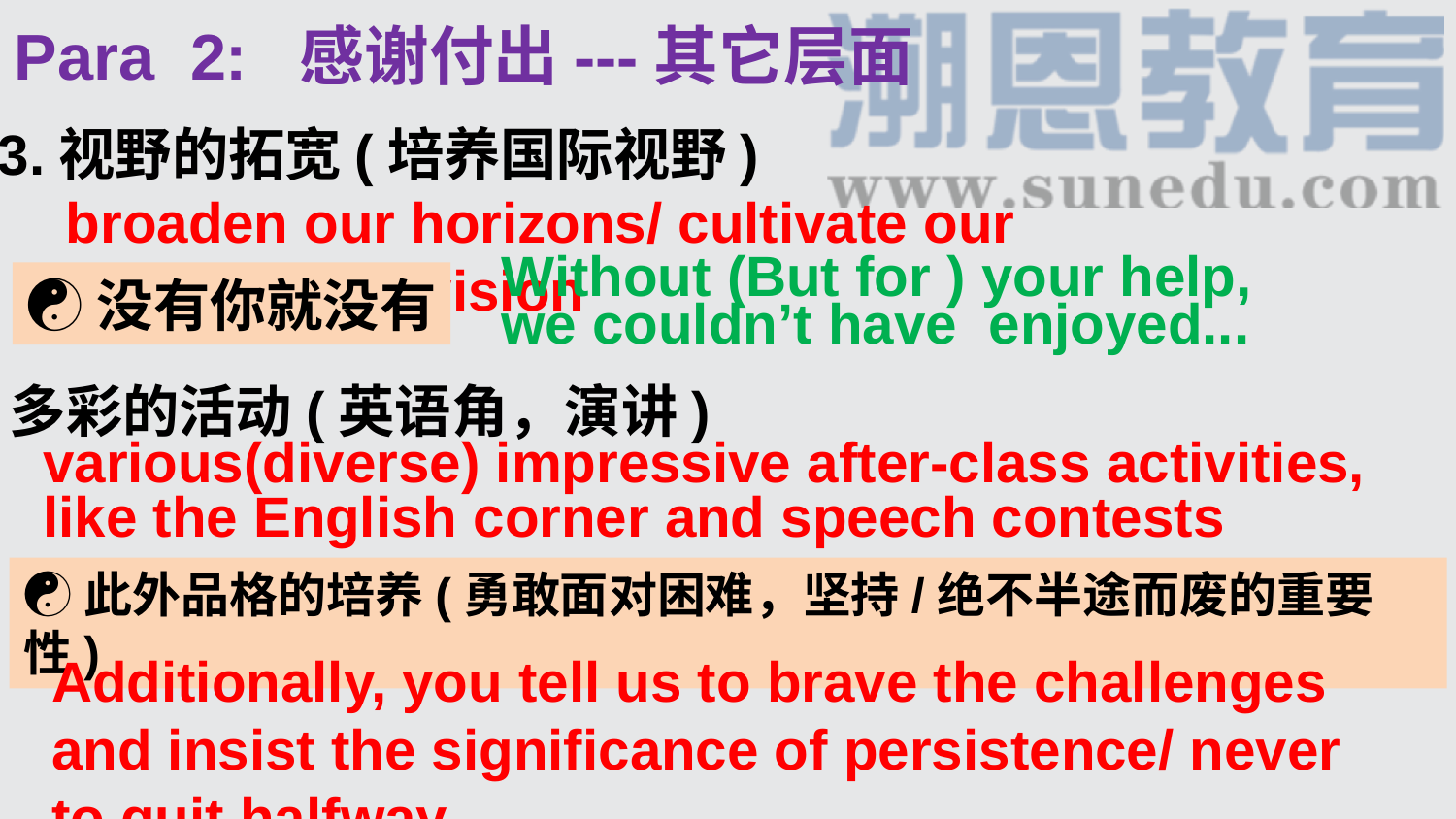

Para  2:  感谢付出---其它层面
3.视野的拓宽(培养国际视野)
broaden our horizons/ cultivate our international vision
Without (But for ) your help, we couldn’t have  enjoyed...
☯没有你就没有
多彩的活动(英语角，演讲)
various(diverse) impressive after-class activities, like the English corner and speech contests
☯此外品格的培养(勇敢面对困难，坚持/绝不半途而废的重要性)
Additionally, you tell us to brave the challenges and insist the significance of persistence/ never to quit halfway.